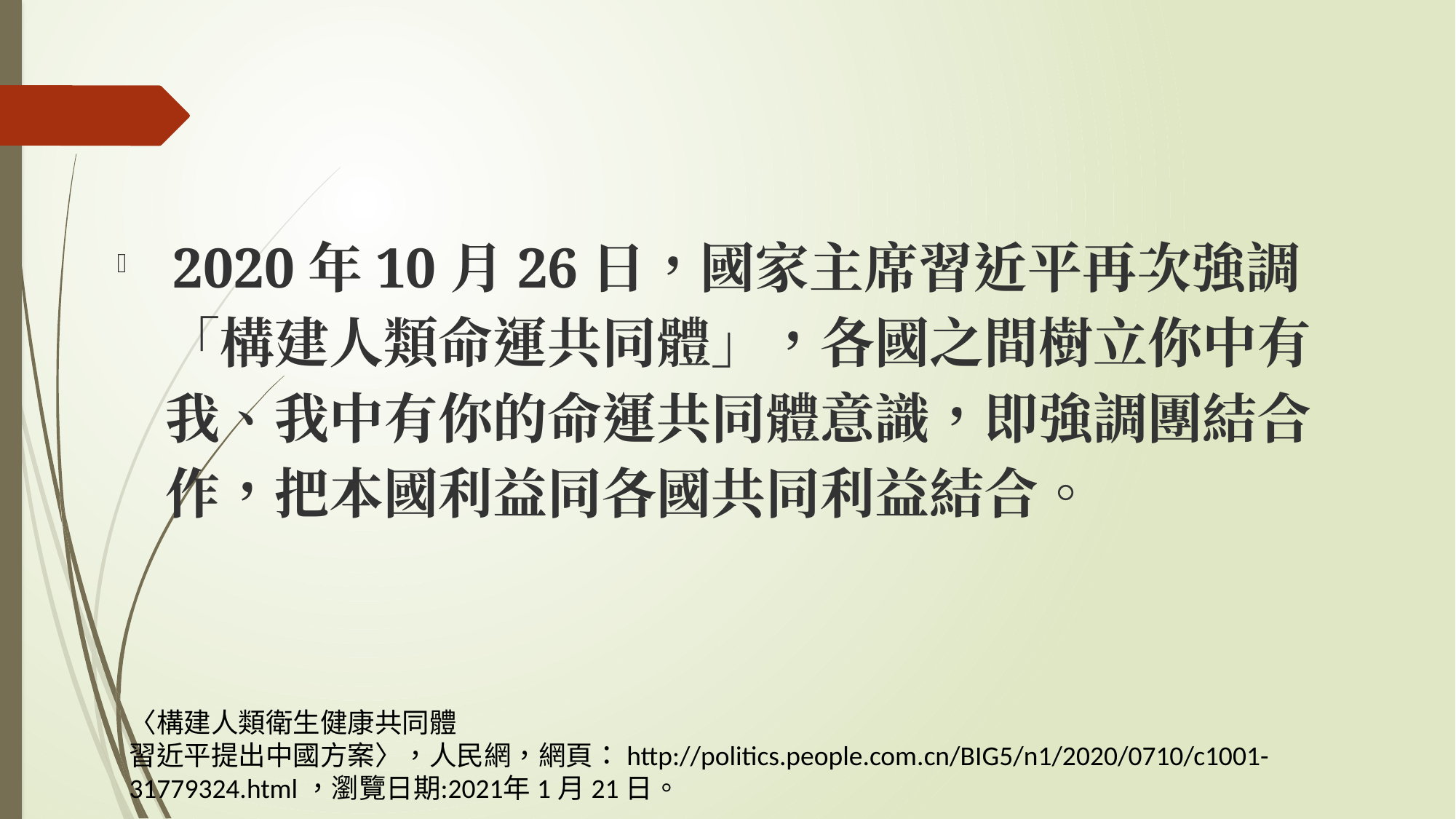

#
 2020年10月26日，國家主席習近平再次強調「構建人類命運共同體」，各國之間樹立你中有我、我中有你的命運共同體意識，即強調團結合作，把本國利益同各國共同利益結合。

〈構建人類衛生健康共同體 習近平提出中國方案〉，人民網，網頁：http://politics.people.com.cn/BIG5/n1/2020/0710/c1001-31779324.html，瀏覽日期:2021年1月21日。